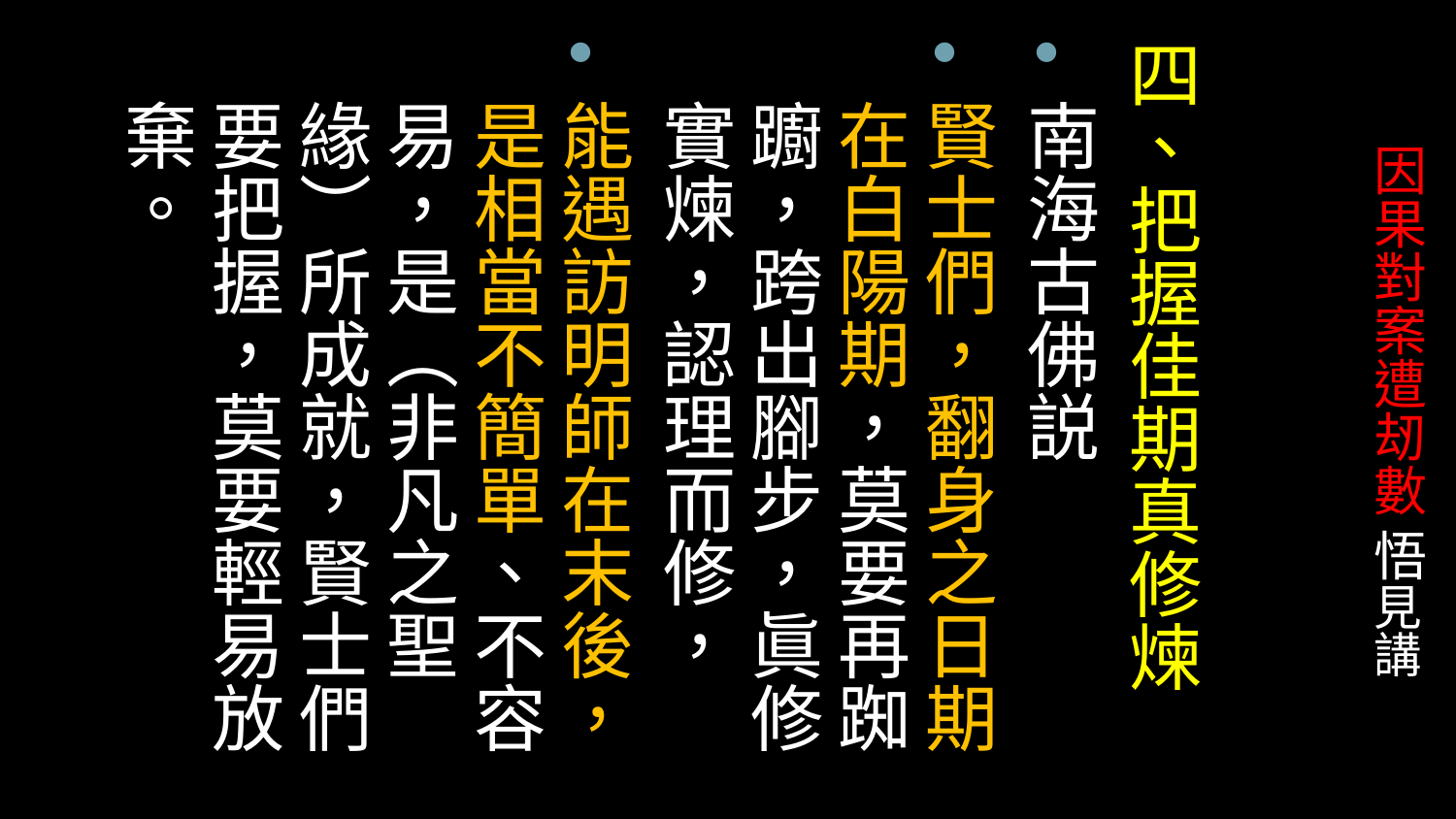

四、把握佳期真修煉
南海古佛説
賢士們，翻身之日期在白陽期，莫要再踟躕，跨出腳步，眞修實煉，認理而修，
能遇訪明師在末後，是相當不簡單、不容易，是（非凡之聖緣）所成就，賢士們要把握，莫要輕易放棄。

# 因果對案遭刼數 悟見講